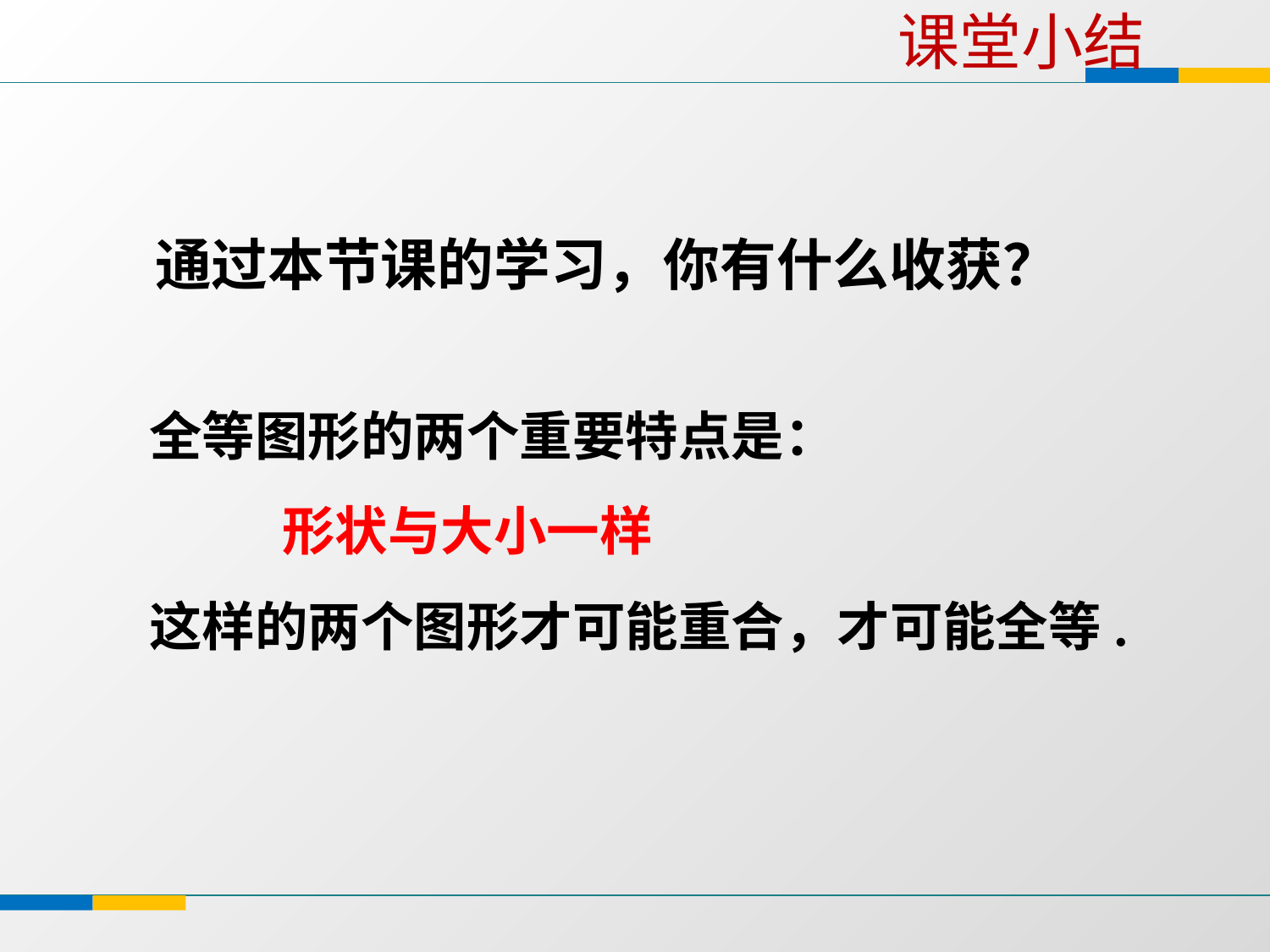

课堂小结
通过本节课的学习，你有什么收获？
全等图形的两个重要特点是：
          形状与大小一样
这样的两个图形才可能重合，才可能全等.